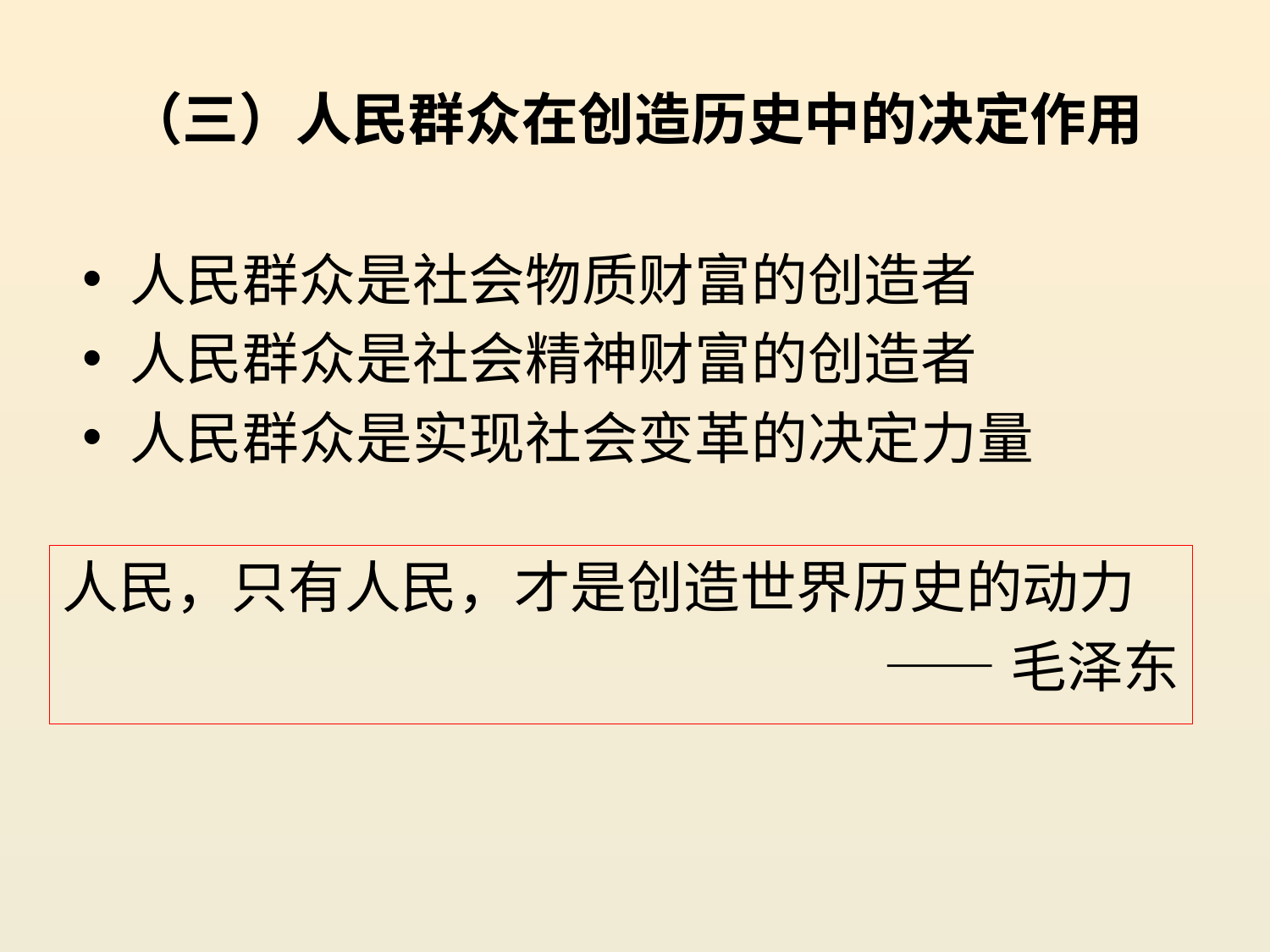

# （三）人民群众在创造历史中的决定作用
人民群众是社会物质财富的创造者
人民群众是社会精神财富的创造者
人民群众是实现社会变革的决定力量
人民，只有人民，才是创造世界历史的动力
——毛泽东